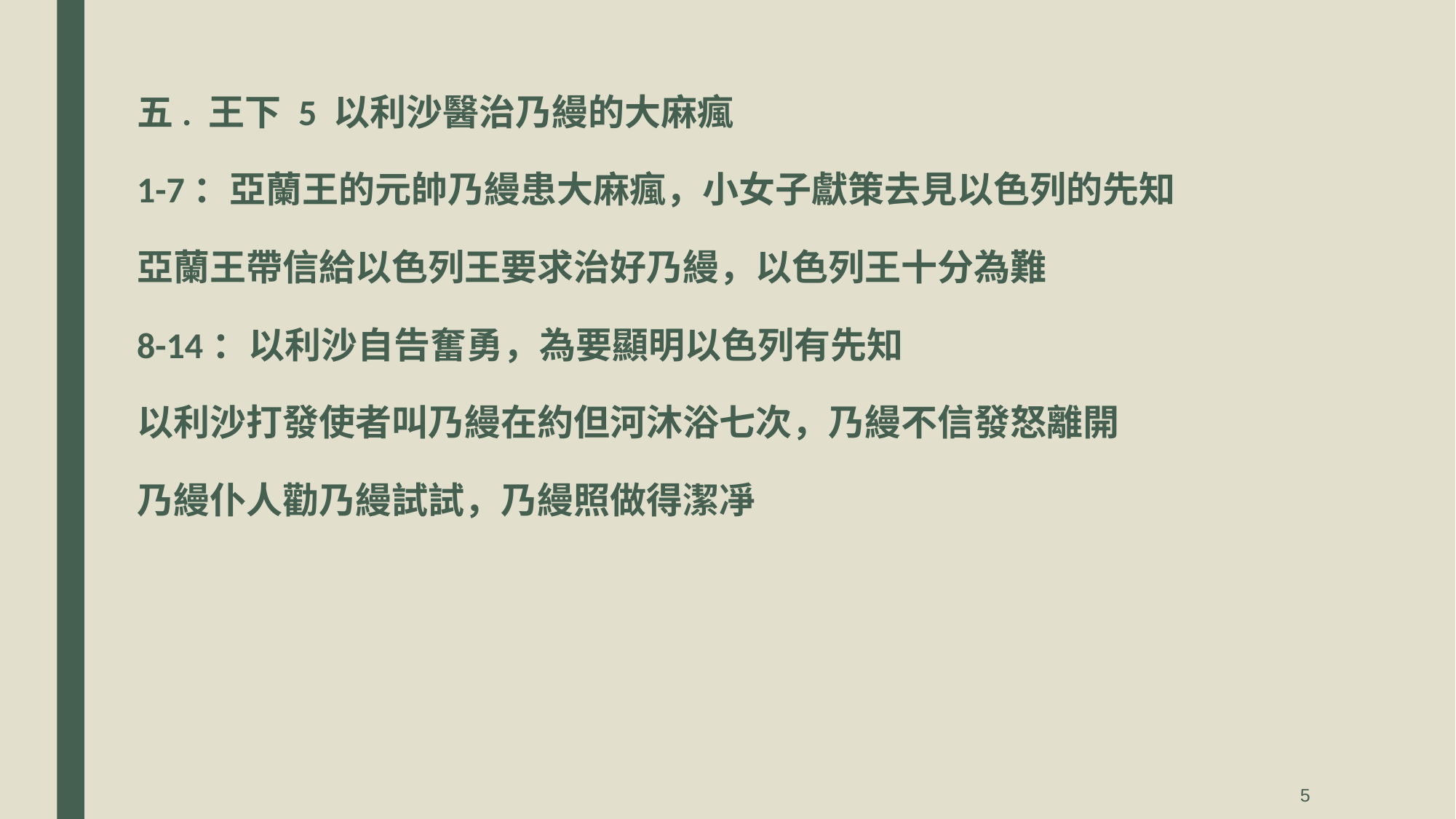

五. 王下 5 以利沙醫治乃縵的大麻瘋
1-7：亞蘭王的元帥乃縵患大麻瘋，小女子獻策去見以色列的先知
亞蘭王帶信給以色列王要求治好乃縵，以色列王十分為難
8-14：以利沙自告奮勇，為要顯明以色列有先知
以利沙打發使者叫乃縵在約但河沐浴七次，乃縵不信發怒離開
乃縵仆人勸乃縵試試，乃縵照做得潔凈

5